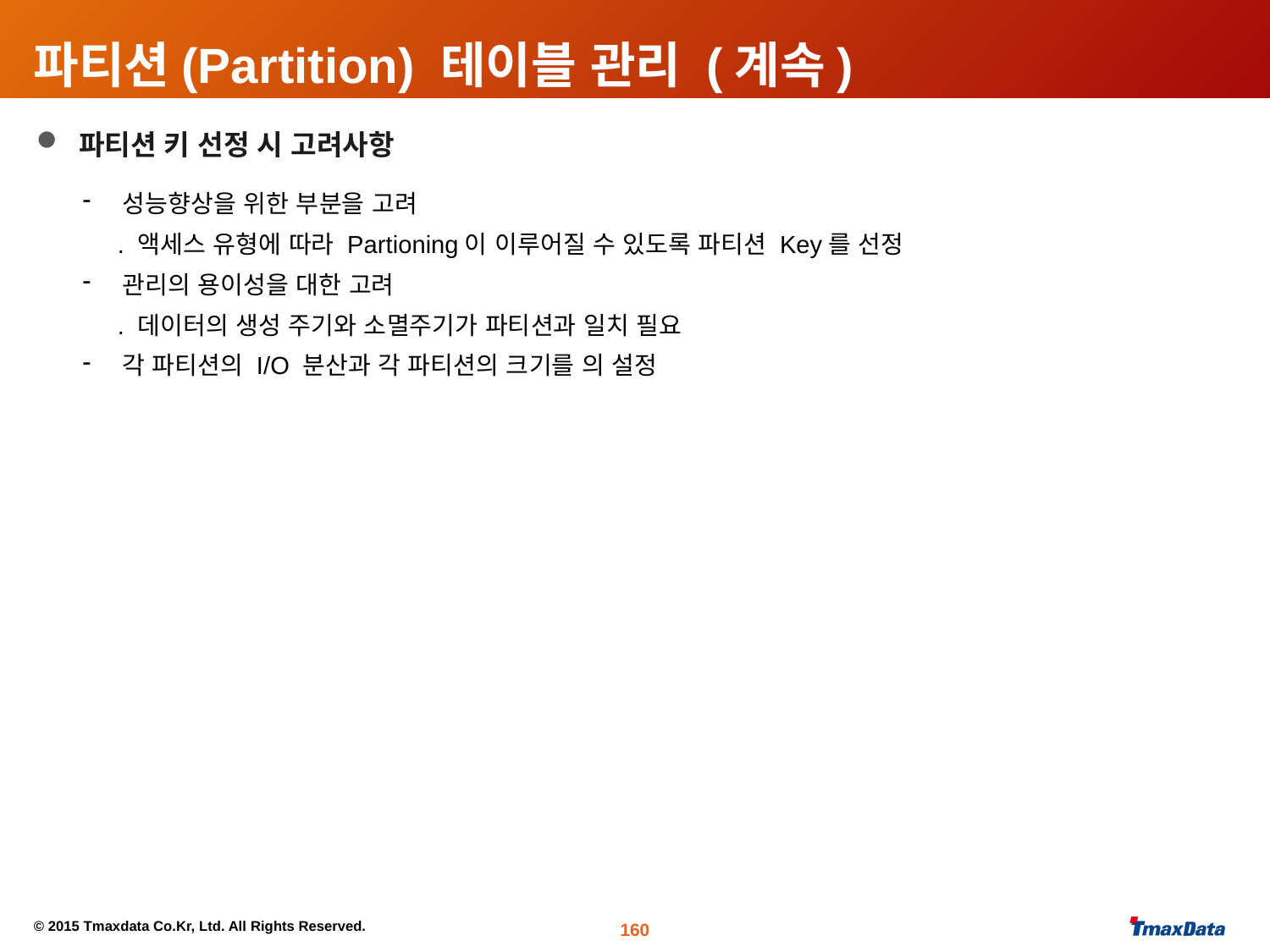

# 파티션(Partition) 테이블 관리 (계속)
 파티션 키 선정 시 고려사항

성능향상을 위한 부분을 고려
     . 액세스 유형에 따라 Partioning이 이루어질 수 있도록 파티션 Key를 선정
관리의 용이성을 대한 고려
     . 데이터의 생성 주기와 소멸주기가 파티션과 일치 필요
각 파티션의 I/O 분산과 각 파티션의 크기를 의 설정